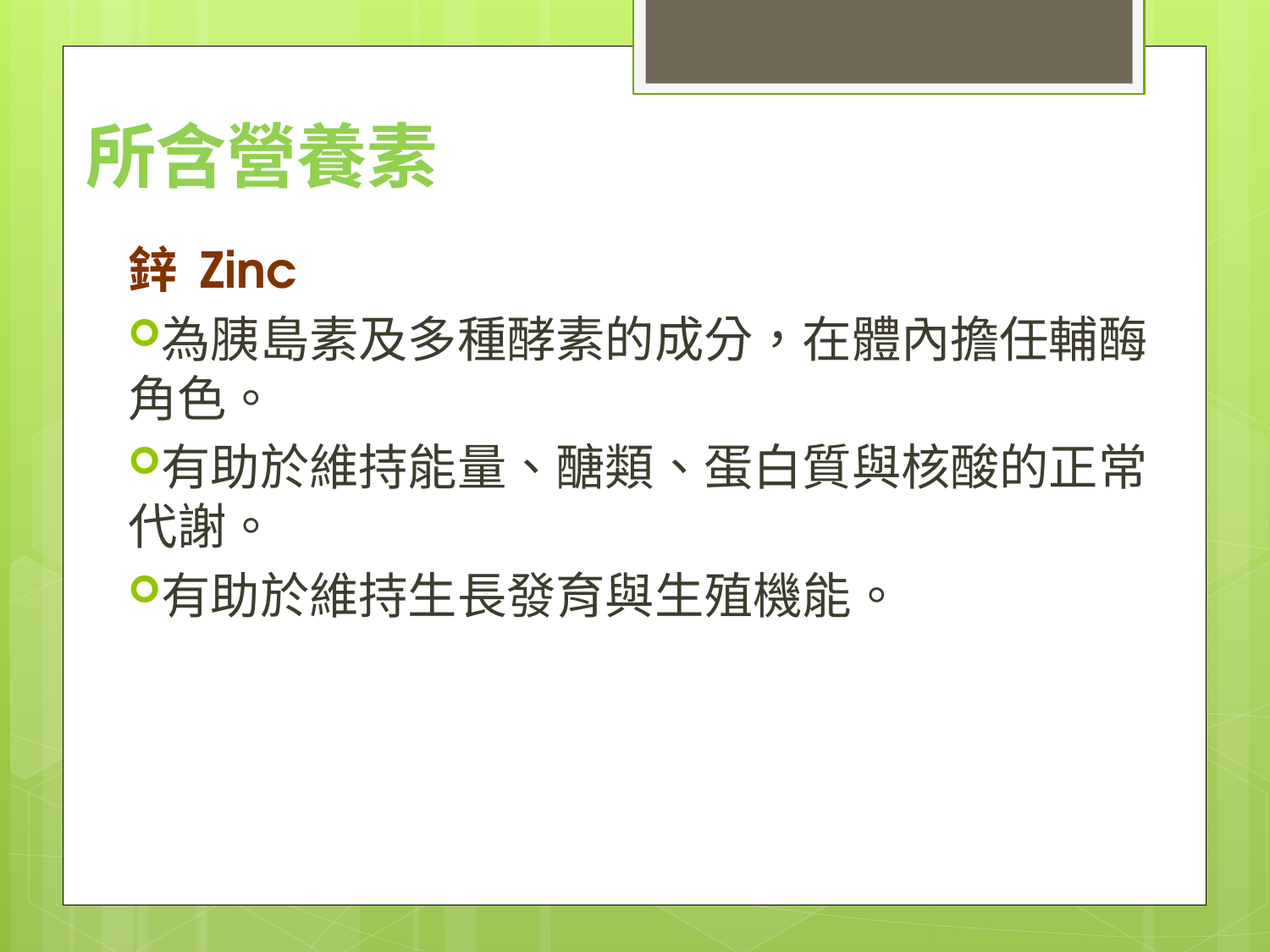

所含營養素
鋅 Zinc
為胰島素及多種酵素的成分，在體內擔任輔酶角色。
有助於維持能量、醣類、蛋白質與核酸的正常代謝。
有助於維持生長發育與生殖機能。